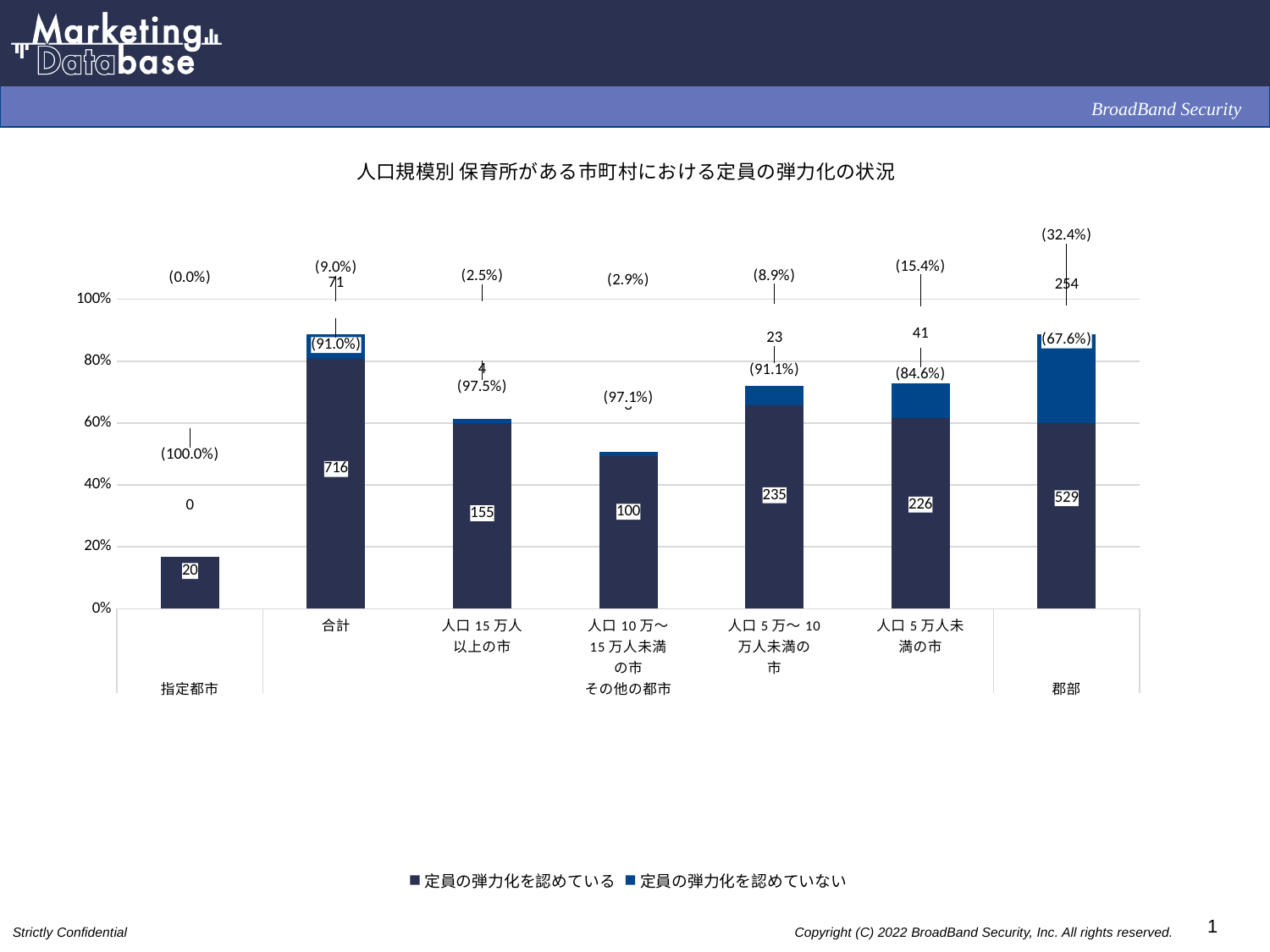

### Chart: 人口規模別 保育所がある市町村における定員の弾力化の状況

| Category | 定員の弾力化を認めている | 定員の弾力化を認めていない | 定員の弾力化を認めている | 定員の弾力化を認めていない |
|---|---|---|---|---|
|  | 20.0 | 0.0 | 100.0 | 0.0 |
| 合計 | 716.0 | 71.0 | 91.0 | 9.0 |
| 人口15万人
以上の市 | 155.0 | 4.0 | 97.5 | 2.5 |
| 人口10万～
15万人未満
の市 | 100.0 | 3.0 | 97.1 | 2.9 |
| 人口5万～10
万人未満の
市 | 235.0 | 23.0 | 91.1 | 8.9 |
| 人口5万人未
満の市 | 226.0 | 41.0 | 84.6 | 15.4 |
|  | 529.0 | 254.0 | 67.6 | 32.4 |